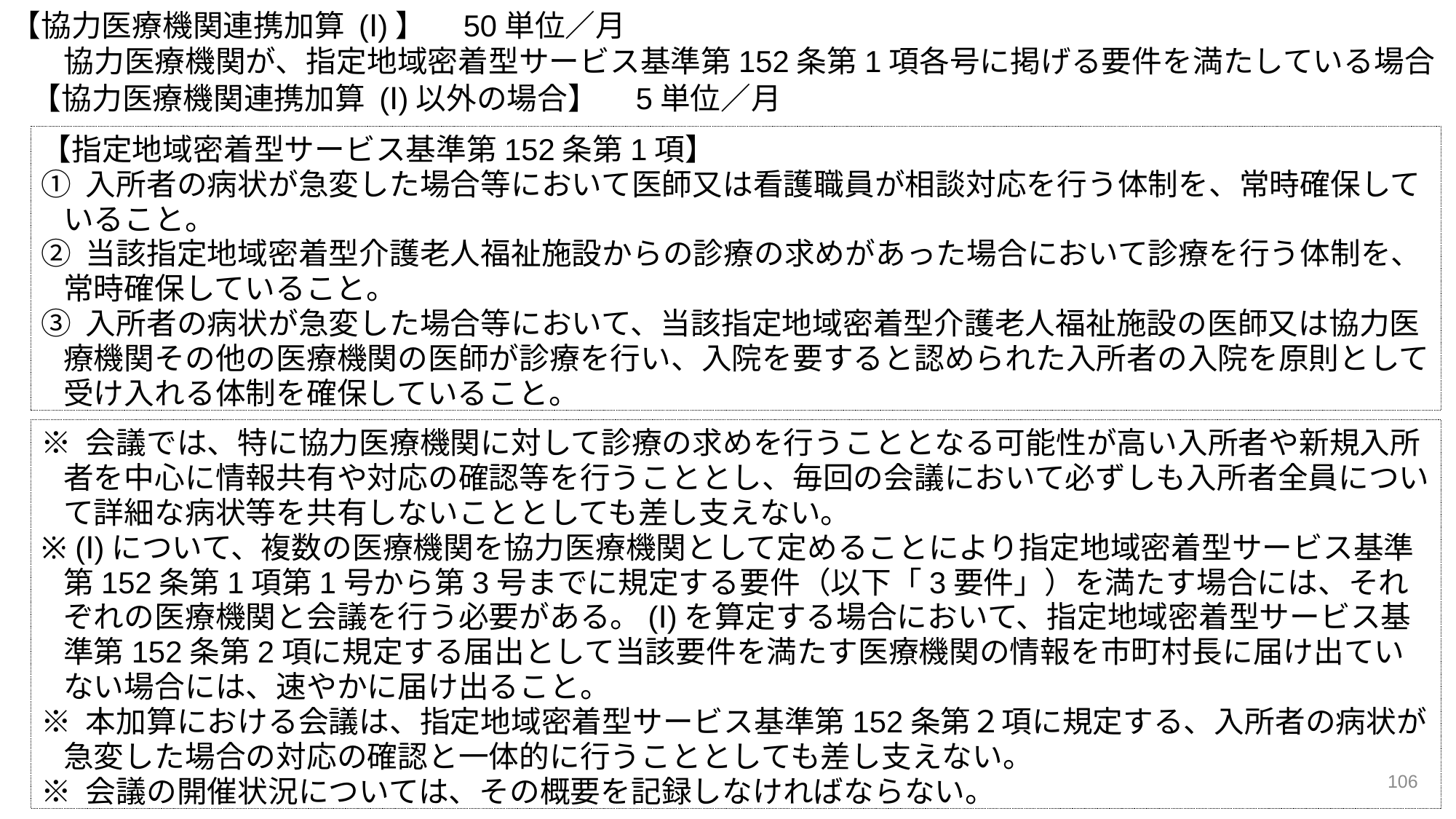

【協力医療機関連携加算 (Ⅰ)】　50単位／月
協力医療機関が、指定地域密着型サービス基準第152条第1項各号に掲げる要件を満たしている場合
【協力医療機関連携加算 (Ⅰ)以外の場合】　5単位／月
【指定地域密着型サービス基準第152条第1項】
① 入所者の病状が急変した場合等において医師又は看護職員が相談対応を行う体制を、常時確保していること。
② 当該指定地域密着型介護老人福祉施設からの診療の求めがあった場合において診療を行う体制を、常時確保していること。
③ 入所者の病状が急変した場合等において、当該指定地域密着型介護老人福祉施設の医師又は協力医療機関その他の医療機関の医師が診療を行い、入院を要すると認められた入所者の入院を原則として受け入れる体制を確保していること。
※ 会議では、特に協力医療機関に対して診療の求めを行うこととなる可能性が高い入所者や新規入所者を中心に情報共有や対応の確認等を行うこととし、毎回の会議において必ずしも入所者全員について詳細な病状等を共有しないこととしても差し支えない。
※ (Ⅰ)について、複数の医療機関を協力医療機関として定めることにより指定地域密着型サービス基準第152条第1項第1号から第3号までに規定する要件（以下「3要件」）を満たす場合には、それぞれの医療機関と会議を行う必要がある。(Ⅰ)を算定する場合において、指定地域密着型サービス基準第152条第2項に規定する届出として当該要件を満たす医療機関の情報を市町村長に届け出ていない場合には、速やかに届け出ること。
※ 本加算における会議は、指定地域密着型サービス基準第152条第２項に規定する、入所者の病状が急変した場合の対応の確認と一体的に行うこととしても差し支えない。
※ 会議の開催状況については、その概要を記録しなければならない。
106